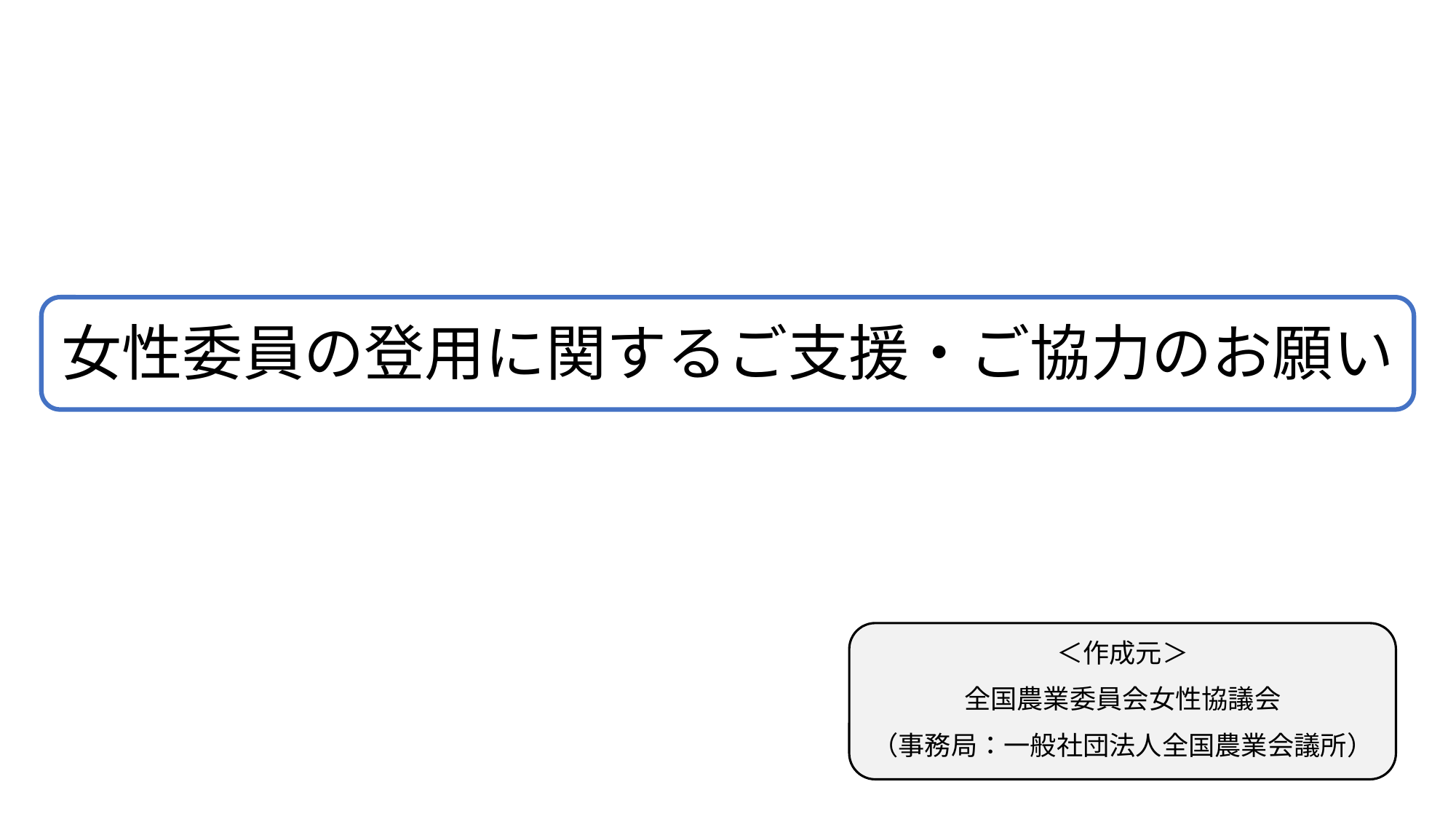

女性委員の登用に関するご支援・ご協力のお願い
＜作成元＞
全国農業委員会女性協議会
（事務局：一般社団法人全国農業会議所）